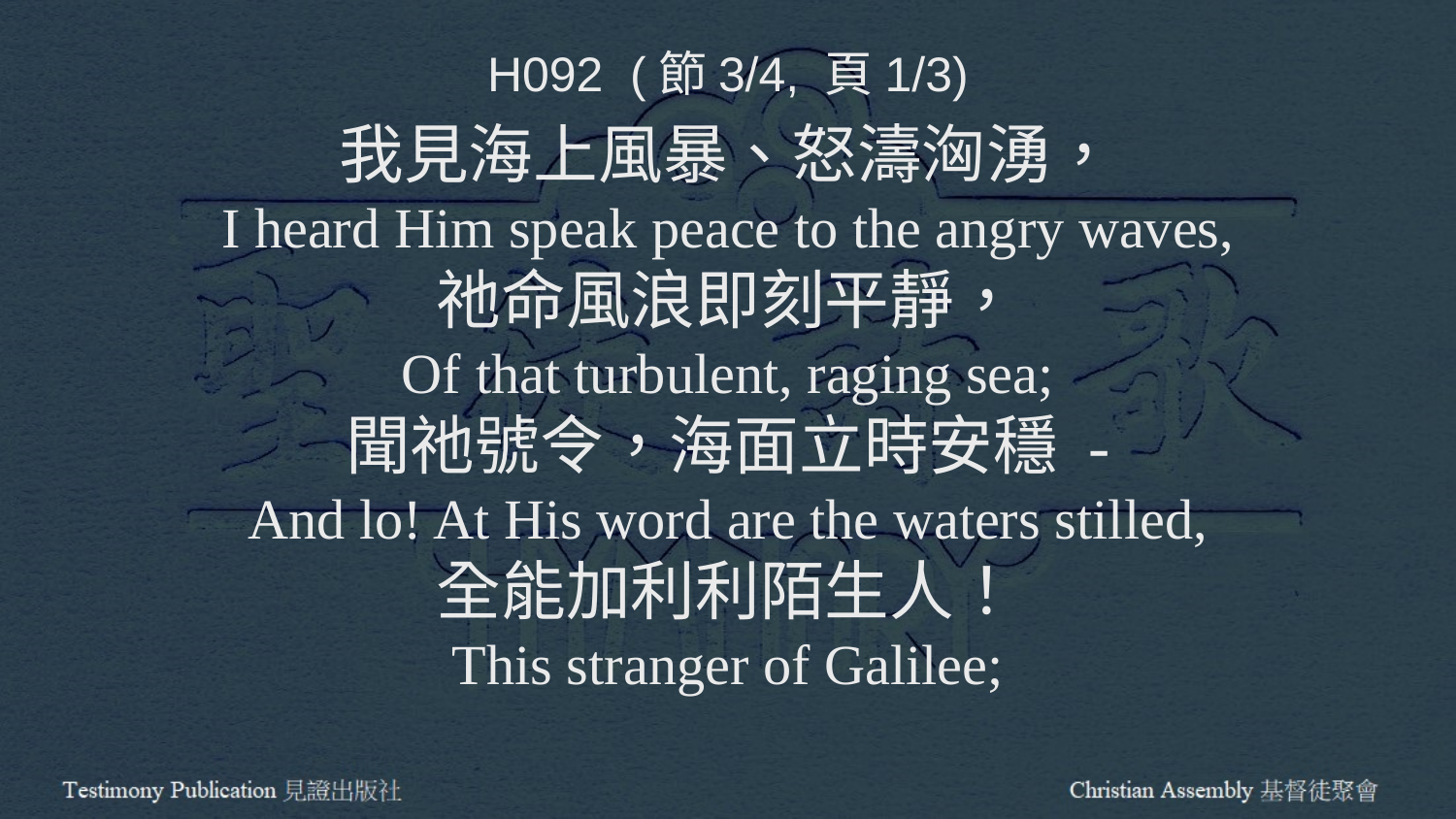

H092  (節3/4, 頁1/3)
我見海上風暴、怒濤洶湧，
I heard Him speak peace to the angry waves,
祂命風浪即刻平靜，
Of that turbulent, raging sea;
聞祂號令，海面立時安穩 -
And lo! At His word are the waters stilled,
全能加利利陌生人！
This stranger of Galilee;